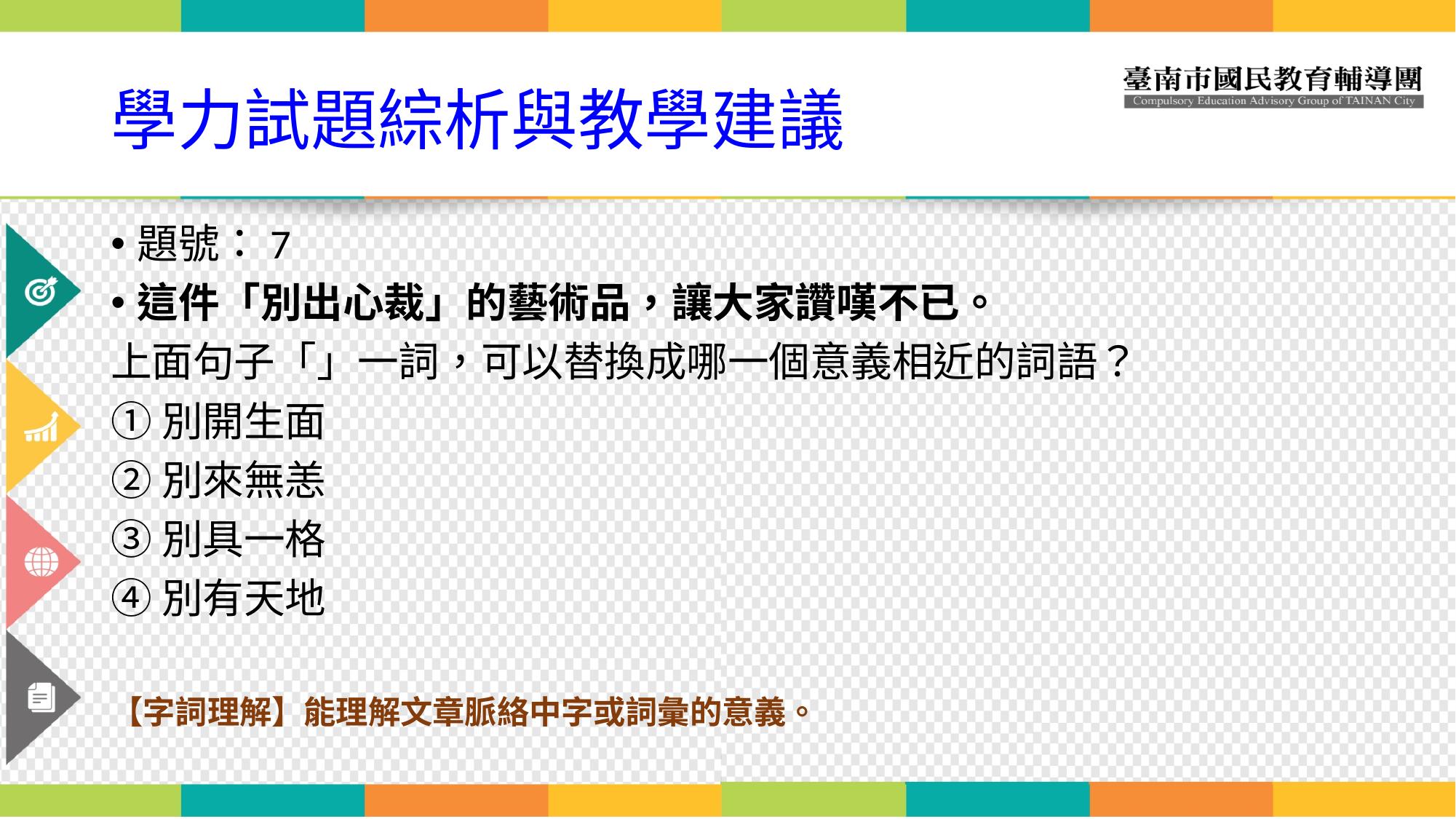

# 學力試題綜析與教學建議
題號：7
這件「別出心裁」的藝術品，讓大家讚嘆不已。
上面句子「」一詞，可以替換成哪一個意義相近的詞語？
①別開生面
②別來無恙
③別具一格
④別有天地

【字詞理解】能理解文章脈絡中字或詞彙的意義。